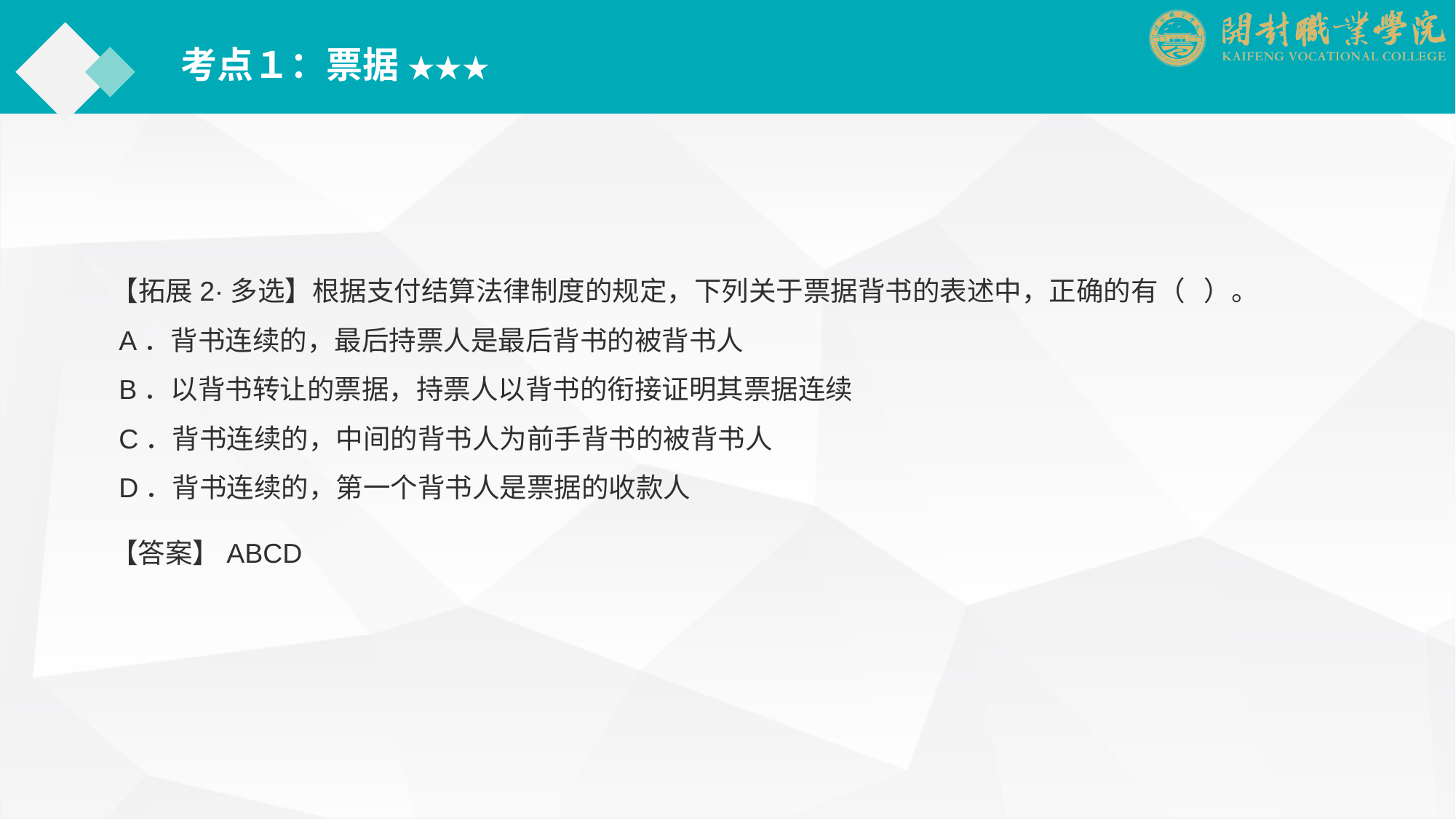

考点１：票据 ★★★
【拓展2·多选】根据支付结算法律制度的规定，下列关于票据背书的表述中，正确的有（   ）。
 A．背书连续的，最后持票人是最后背书的被背书人
 B．以背书转让的票据，持票人以背书的衔接证明其票据连续
 C．背书连续的，中间的背书人为前手背书的被背书人
 D．背书连续的，第一个背书人是票据的收款人
【答案】ABCD